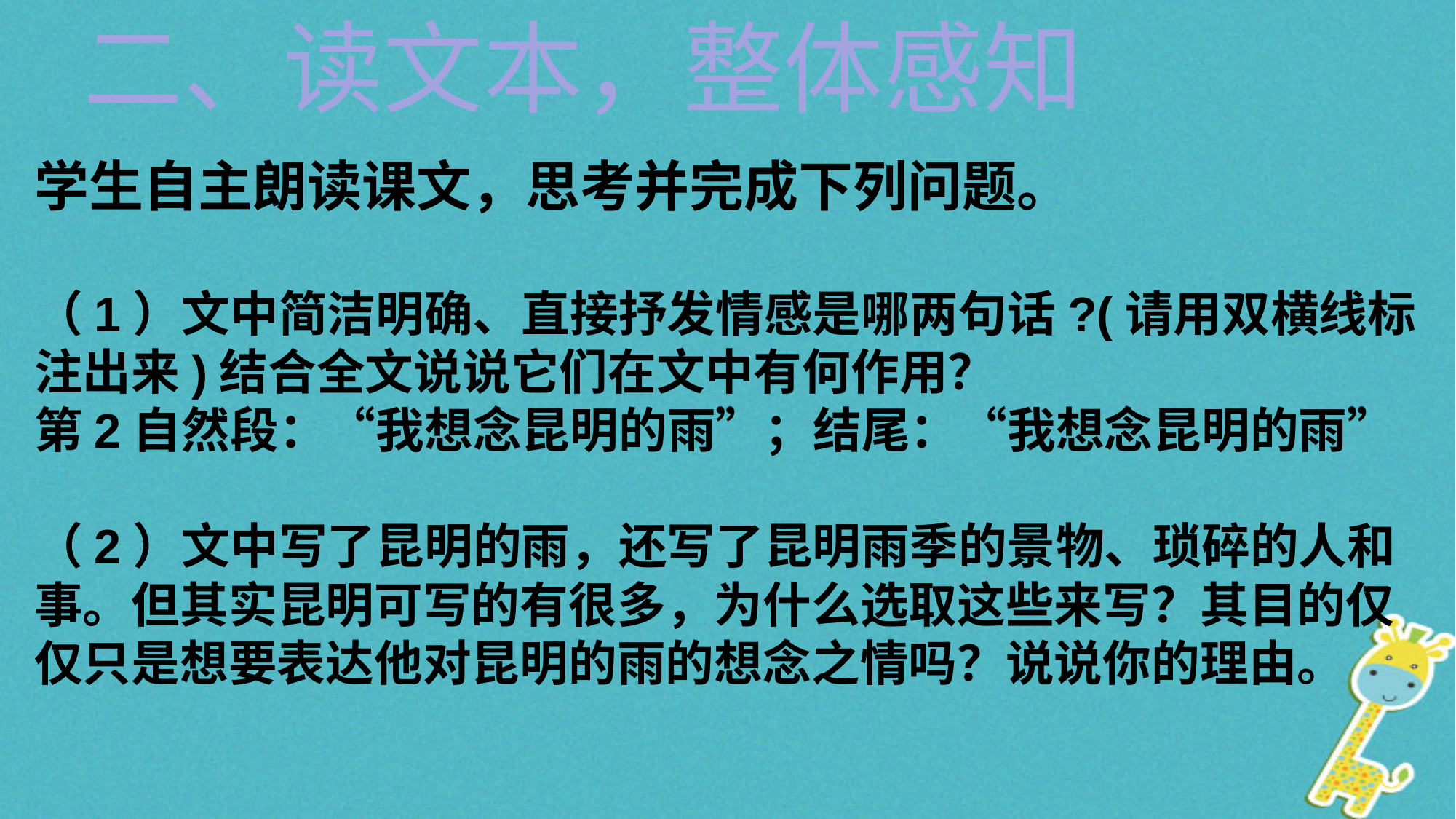

二、读文本，整体感知
学生自主朗读课文，思考并完成下列问题。

（1）文中简洁明确、直接抒发情感是哪两句话?(请用双横线标注出来)结合全文说说它们在文中有何作用？
第2自然段：“我想念昆明的雨”；结尾：“我想念昆明的雨”

（2）文中写了昆明的雨，还写了昆明雨季的景物、琐碎的人和事。但其实昆明可写的有很多，为什么选取这些来写？其目的仅仅只是想要表达他对昆明的雨的想念之情吗？说说你的理由。